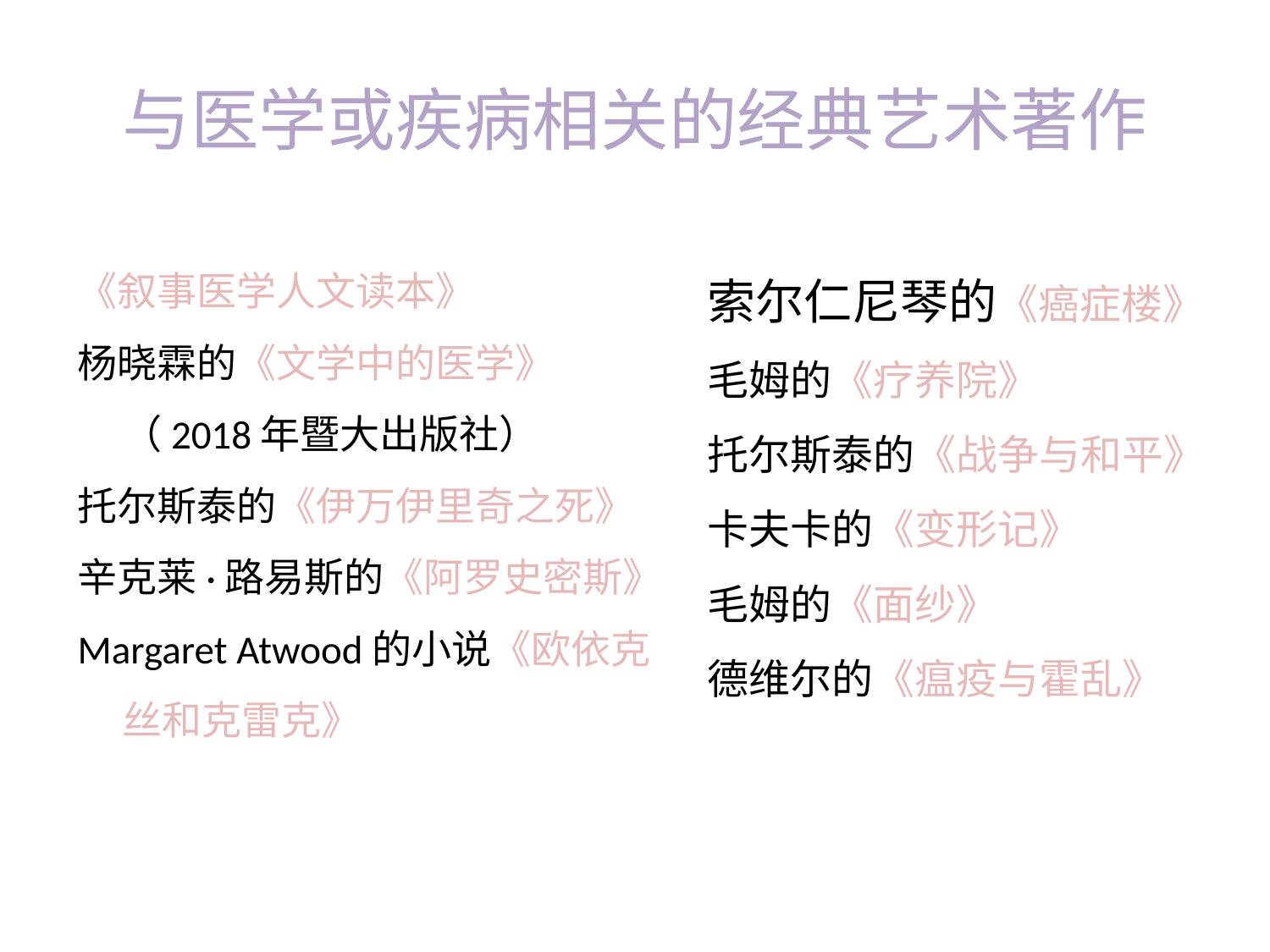

# 与医学或疾病相关的经典艺术著作
《叙事医学人文读本》
杨晓霖的《文学中的医学》（2018年暨大出版社）
托尔斯泰的《伊万伊里奇之死》
辛克莱·路易斯的《阿罗史密斯》
Margaret Atwood的小说《欧依克丝和克雷克》

索尔仁尼琴的《癌症楼》
毛姆的《疗养院》
托尔斯泰的《战争与和平》
卡夫卡的《变形记》
毛姆的《面纱》
德维尔的《瘟疫与霍乱》